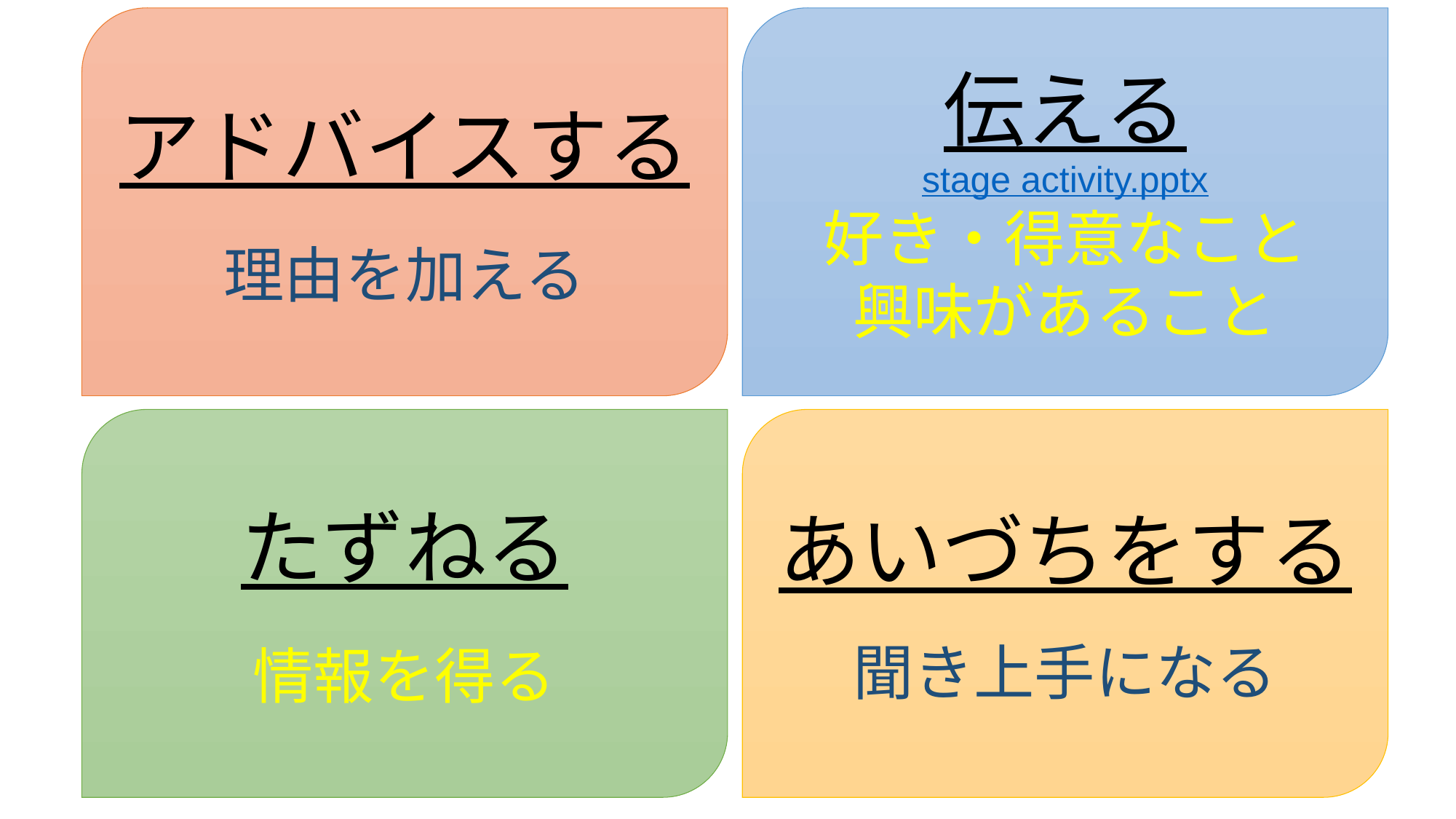

伝える
stage activity.pptx
好き・得意なこと
興味があること
アドバイスする

理由を加える
たずねる

情報を得る
あいづちをする

聞き上手になる